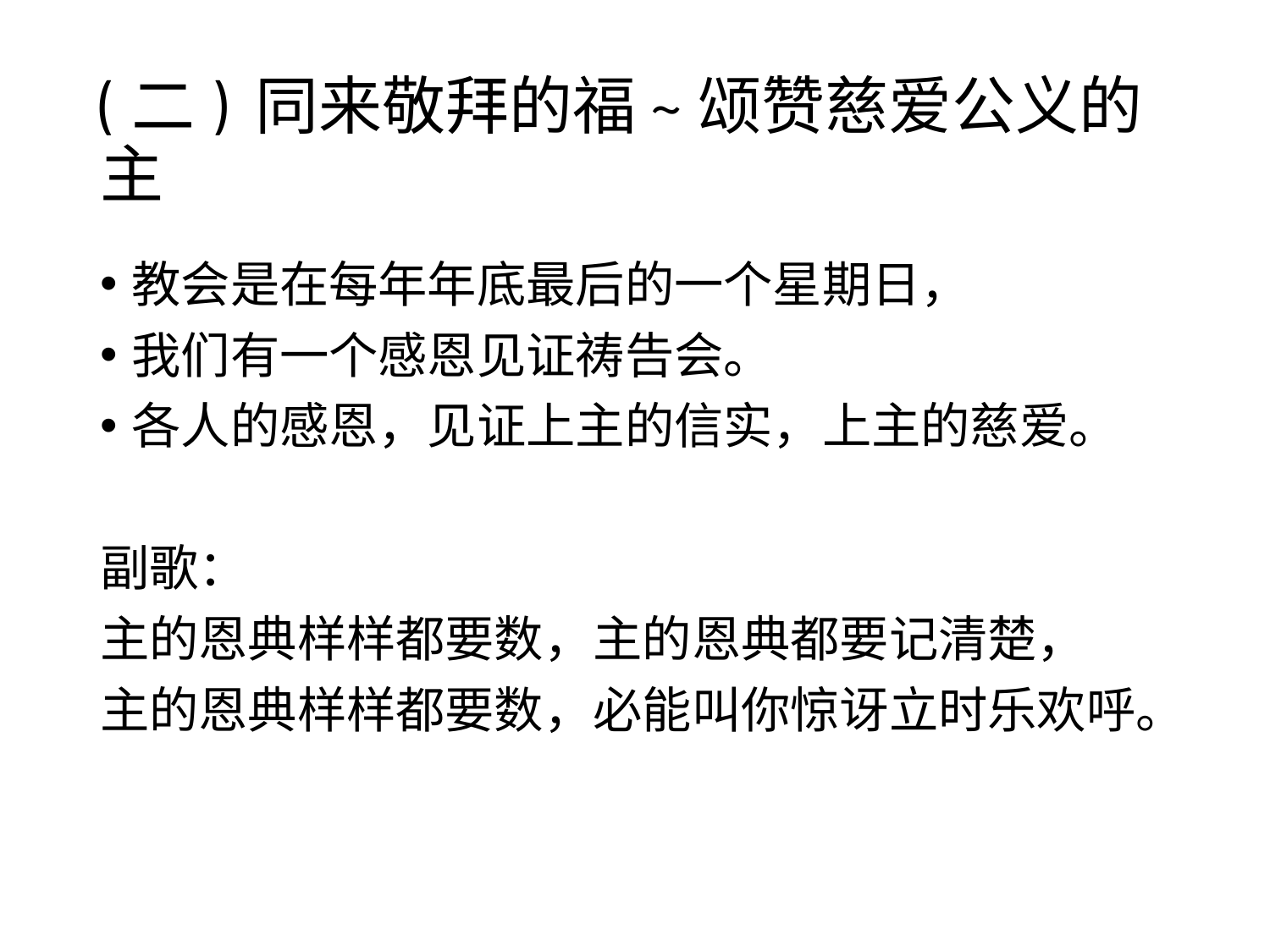

# (二)	 同来敬拜的福~颂赞慈爱公义的主
教会是在每年年底最后的一个星期日，
我们有一个感恩见证祷告会。
各人的感恩，见证上主的信实，上主的慈爱。

副歌：
主的恩典样样都要数，主的恩典都要记清楚，
主的恩典样样都要数，必能叫你惊讶立时乐欢呼。